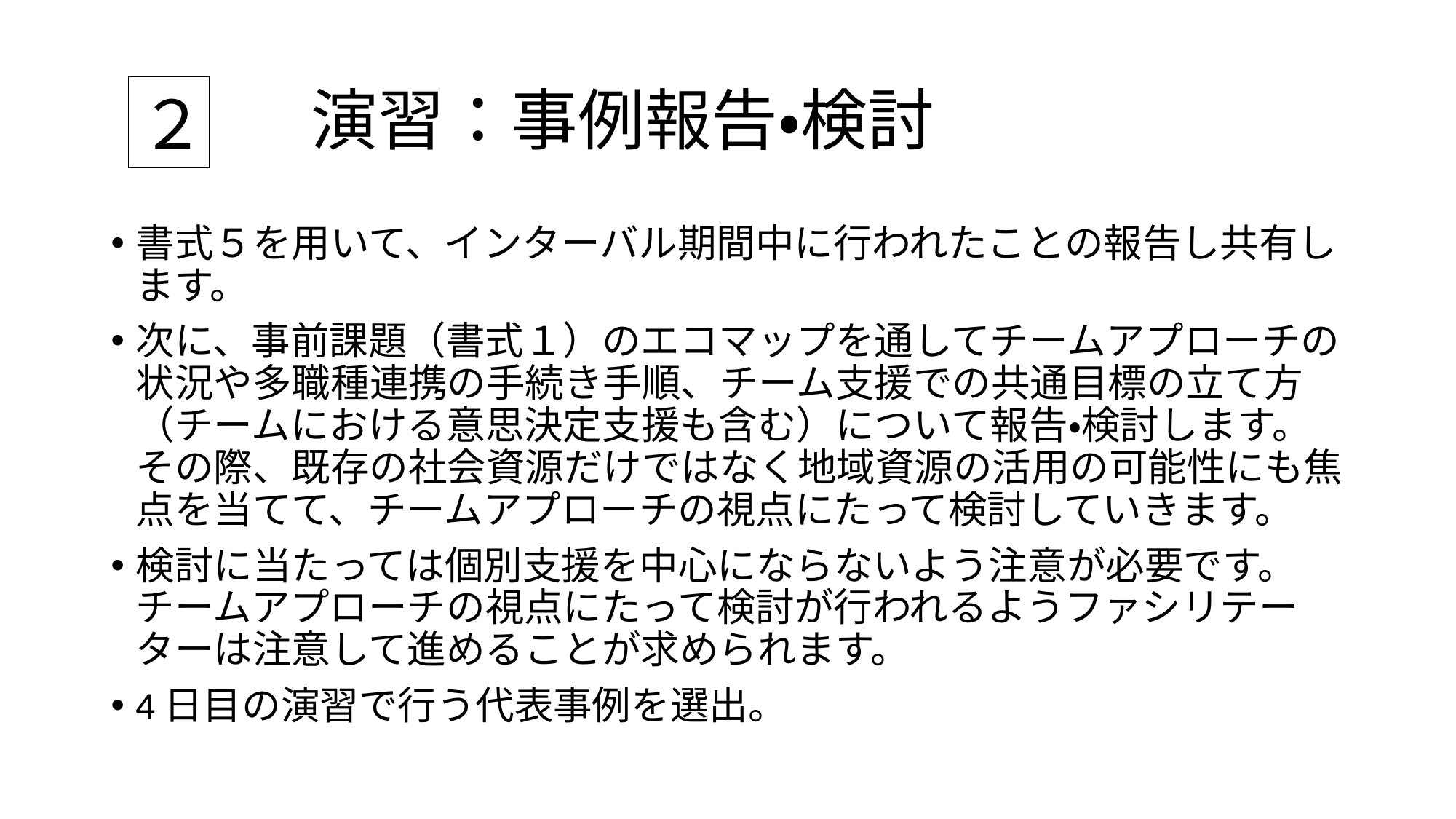

# 演習：事例報告・検討
２
書式５を用いて、インターバル期間中に行われたことの報告し共有します。
次に、事前課題（書式１）のエコマップを通してチームアプローチの状況や多職種連携の手続き手順、チーム支援での共通目標の立て方（チームにおける意思決定支援も含む）について報告・検討します。その際、既存の社会資源だけではなく地域資源の活用の可能性にも焦点を当てて、チームアプローチの視点にたって検討していきます。
検討に当たっては個別支援を中心にならないよう注意が必要です。チームアプローチの視点にたって検討が行われるようファシリテーターは注意して進めることが求められます。
4日目の演習で行う代表事例を選出。